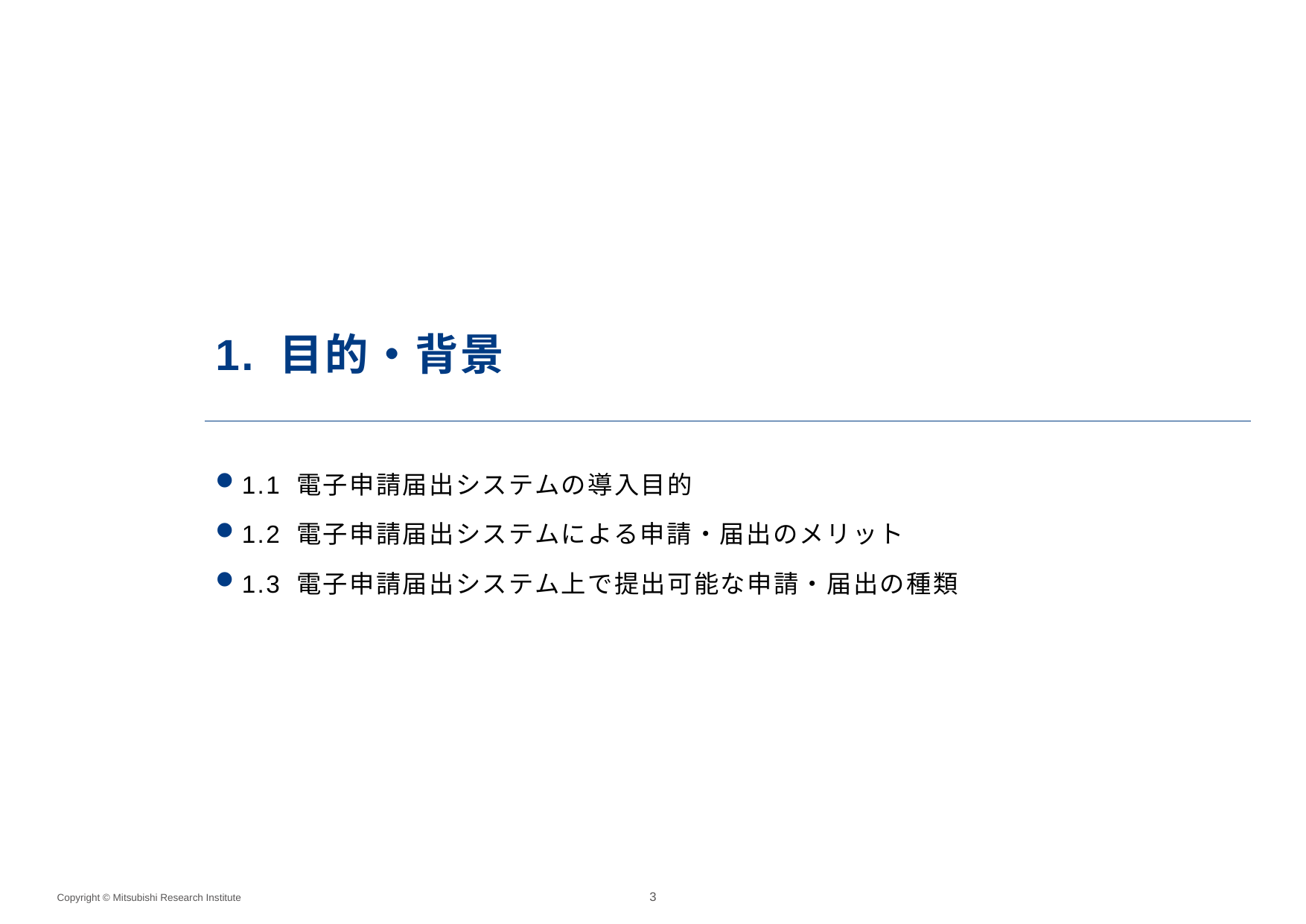

# 1. 目的・背景
1.1 電子申請届出システムの導入目的
1.2 電子申請届出システムによる申請・届出のメリット
1.3 電子申請届出システム上で提出可能な申請・届出の種類